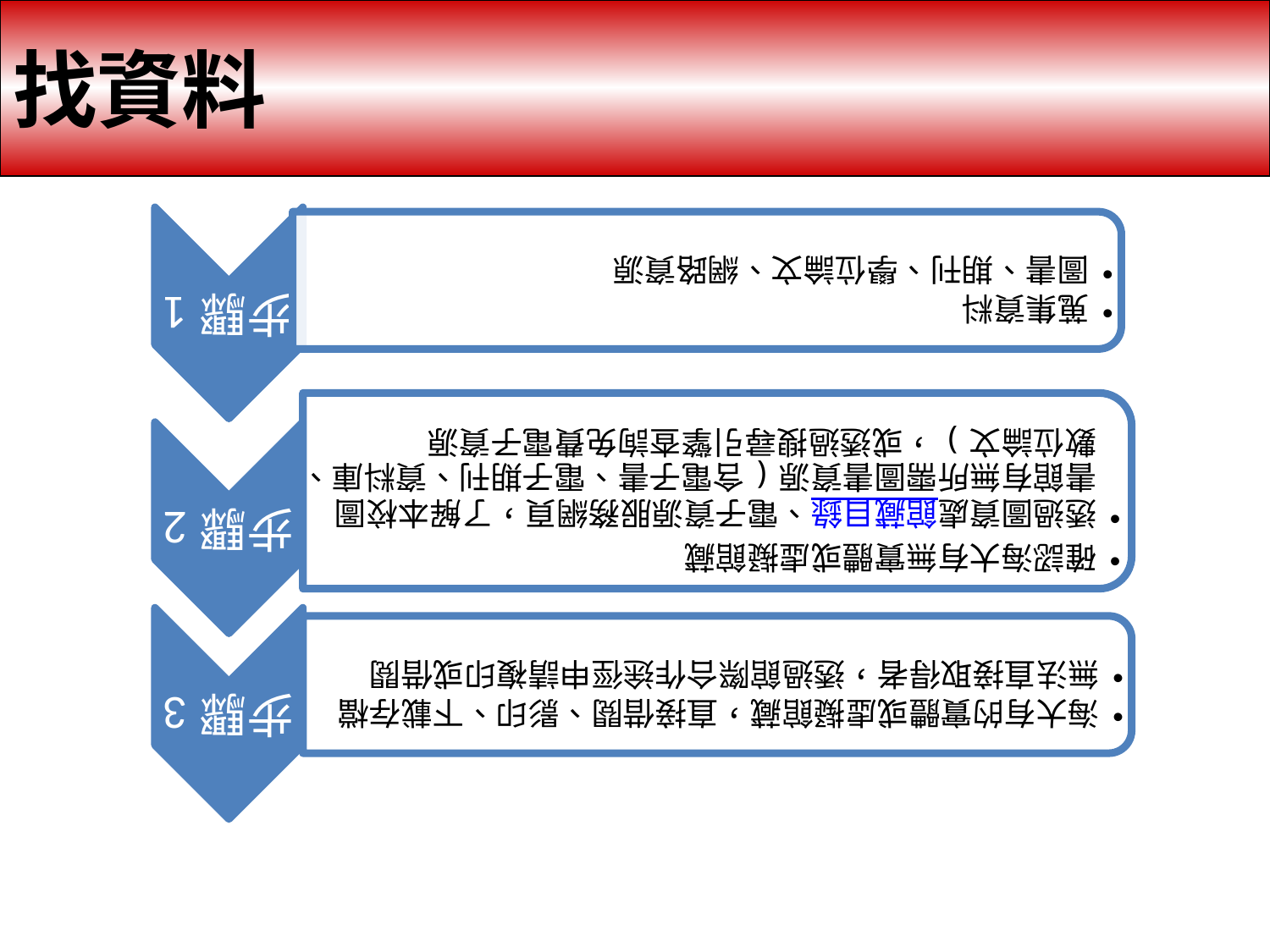

# 找資料
步驟1
蒐集資料
圖書、期刊、學位論文、網路資源
步驟2
確認海大有無實體或虛擬館藏
透過圖資處館藏目錄、電子資源服務網頁，了解本校圖書館有無所需圖書資源(含電子書、電子期刊、資料庫、數位論文)，或透過搜尋引擎查詢免費電子資源
步驟3
海大有的實體或虛擬館藏，直接借閱、影印、下載存檔
無法直接取得者，透過館際合作途徑申請複印或借閱